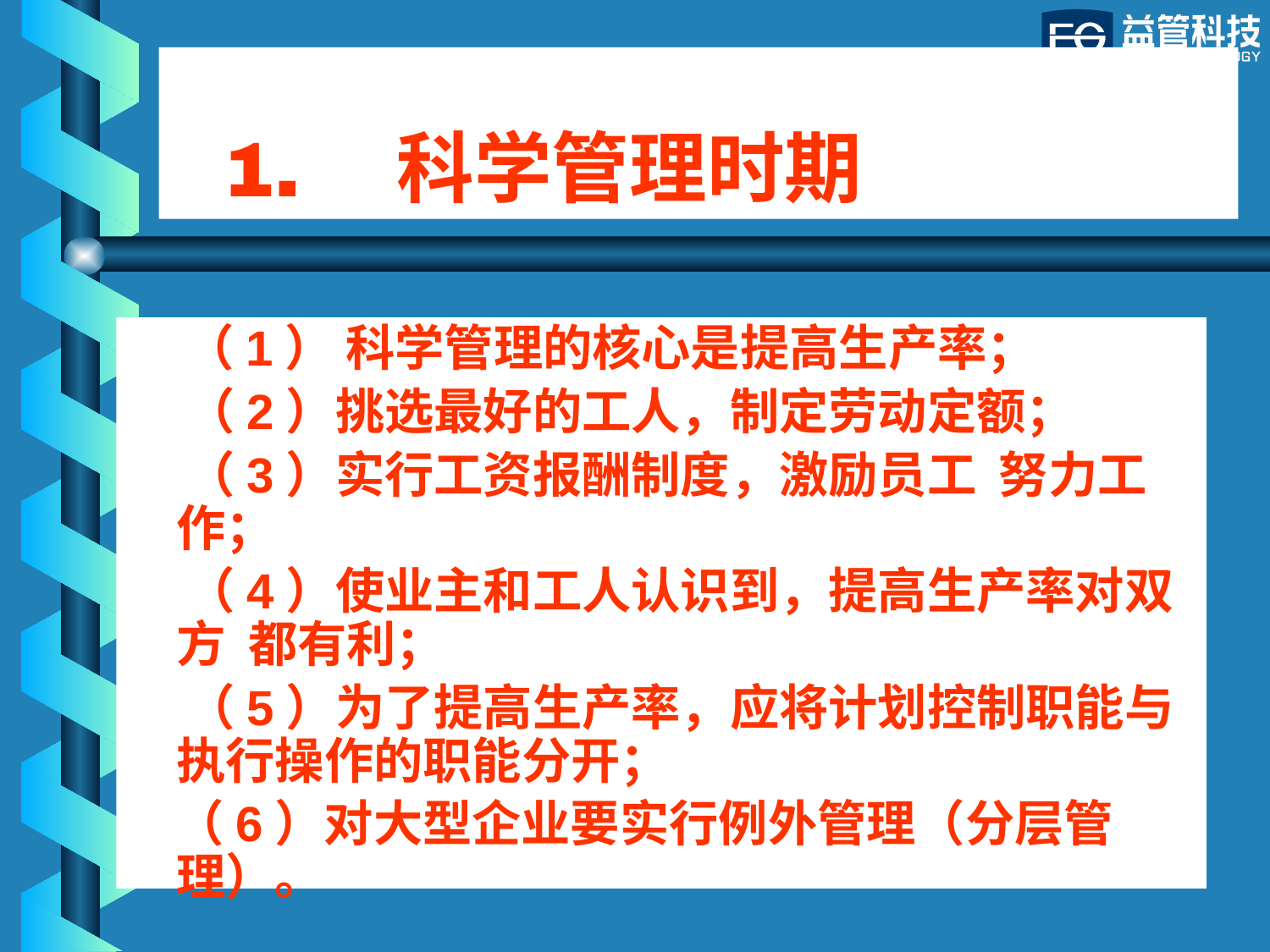

# 1.   科学管理时期
    （1） 科学管理的核心是提高生产率；
    （2）挑选最好的工人，制定劳动定额；
    （3）实行工资报酬制度，激励员工  努力工作；
    （4）使业主和工人认识到，提高生产率对双方  都有利；
    （5）为了提高生产率，应将计划控制职能与执行操作的职能分开；
   （6）对大型企业要实行例外管理（分层管理）。